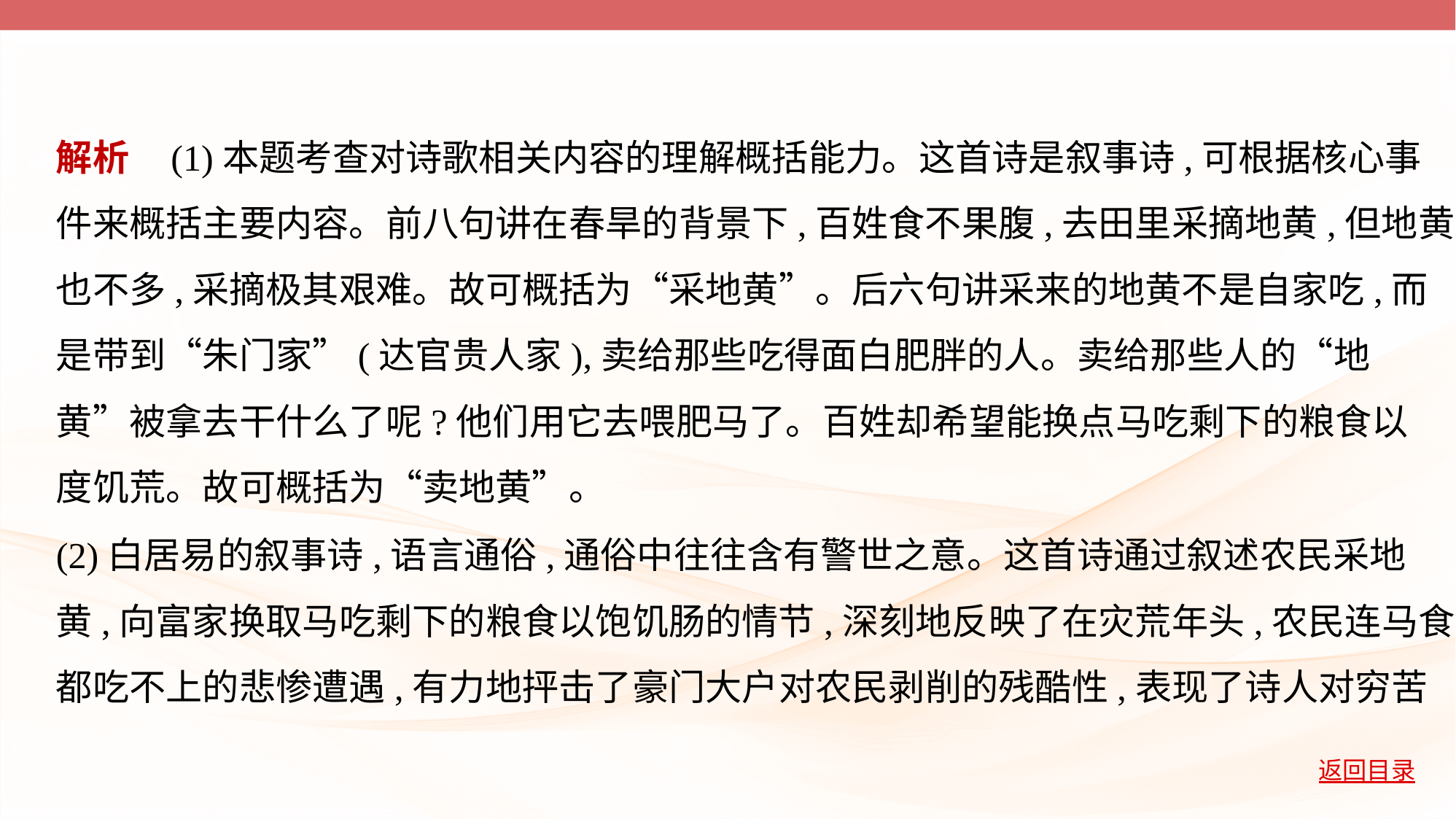

解析    (1)本题考查对诗歌相关内容的理解概括能力。这首诗是叙事诗,可根据核心事
件来概括主要内容。前八句讲在春旱的背景下,百姓食不果腹,去田里采摘地黄,但地黄
也不多,采摘极其艰难。故可概括为“采地黄”。后六句讲采来的地黄不是自家吃,而
是带到“朱门家”(达官贵人家),卖给那些吃得面白肥胖的人。卖给那些人的“地
黄”被拿去干什么了呢?他们用它去喂肥马了。百姓却希望能换点马吃剩下的粮食以
度饥荒。故可概括为“卖地黄”。
(2)白居易的叙事诗,语言通俗,通俗中往往含有警世之意。这首诗通过叙述农民采地
黄,向富家换取马吃剩下的粮食以饱饥肠的情节,深刻地反映了在灾荒年头,农民连马食
都吃不上的悲惨遭遇,有力地抨击了豪门大户对农民剥削的残酷性,表现了诗人对穷苦